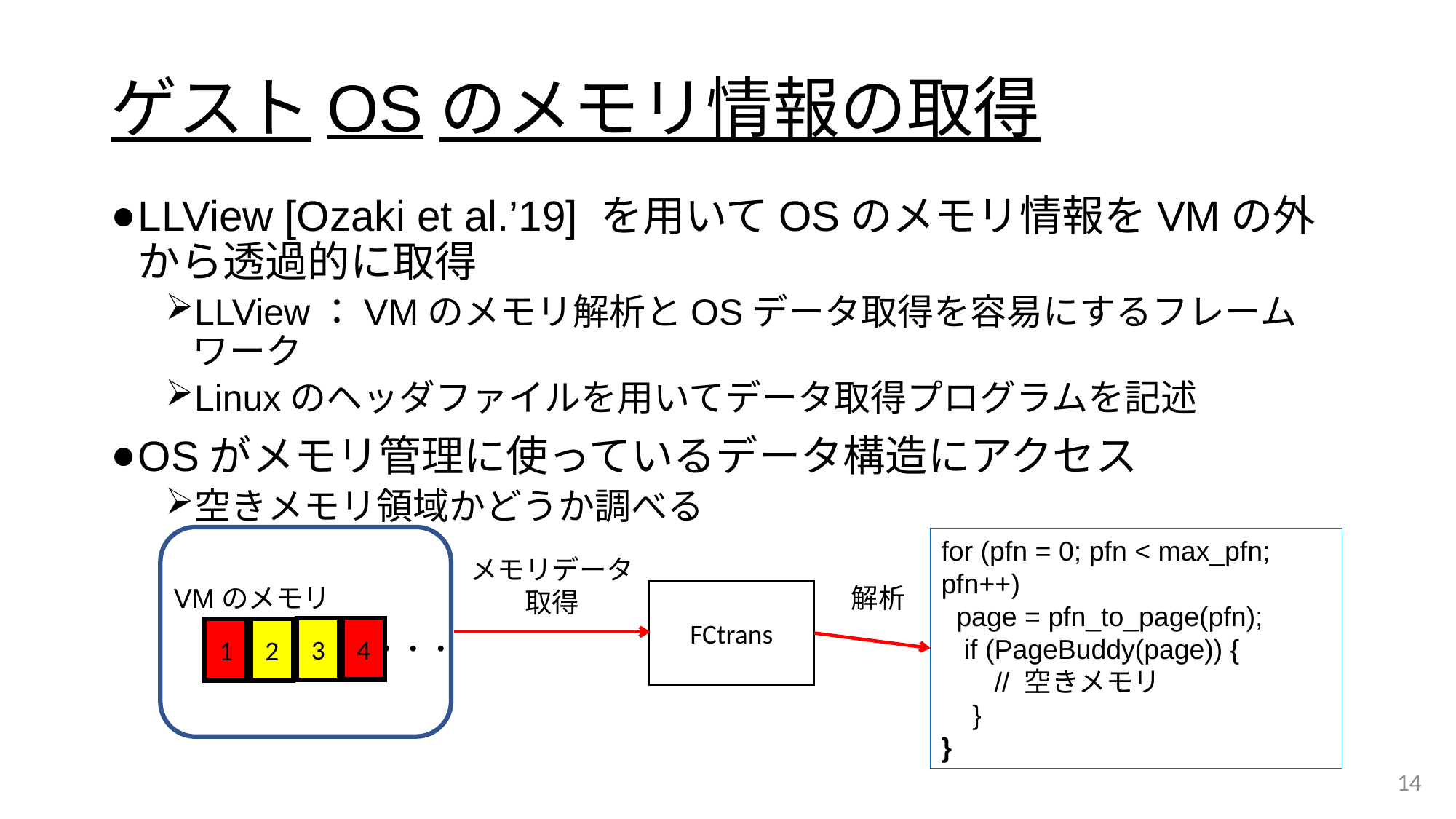

# ゲストOSのメモリ情報の取得
LLView [Ozaki et al.’19] を用いてOSのメモリ情報をVMの外から透過的に取得
LLView：VMのメモリ解析とOSデータ取得を容易にするフレームワーク
Linuxのヘッダファイルを用いてデータ取得プログラムを記述
OSがメモリ管理に使っているデータ構造にアクセス
空きメモリ領域かどうか調べる

VMのメモリ
4
3
1
2
・・・
for (pfn = 0; pfn < max_pfn; pfn++)
  page = pfn_to_page(pfn);
   if (PageBuddy(page)) {
       // 空きメモリ
    }
}
メモリデータ
取得
解析
FCtrans
14